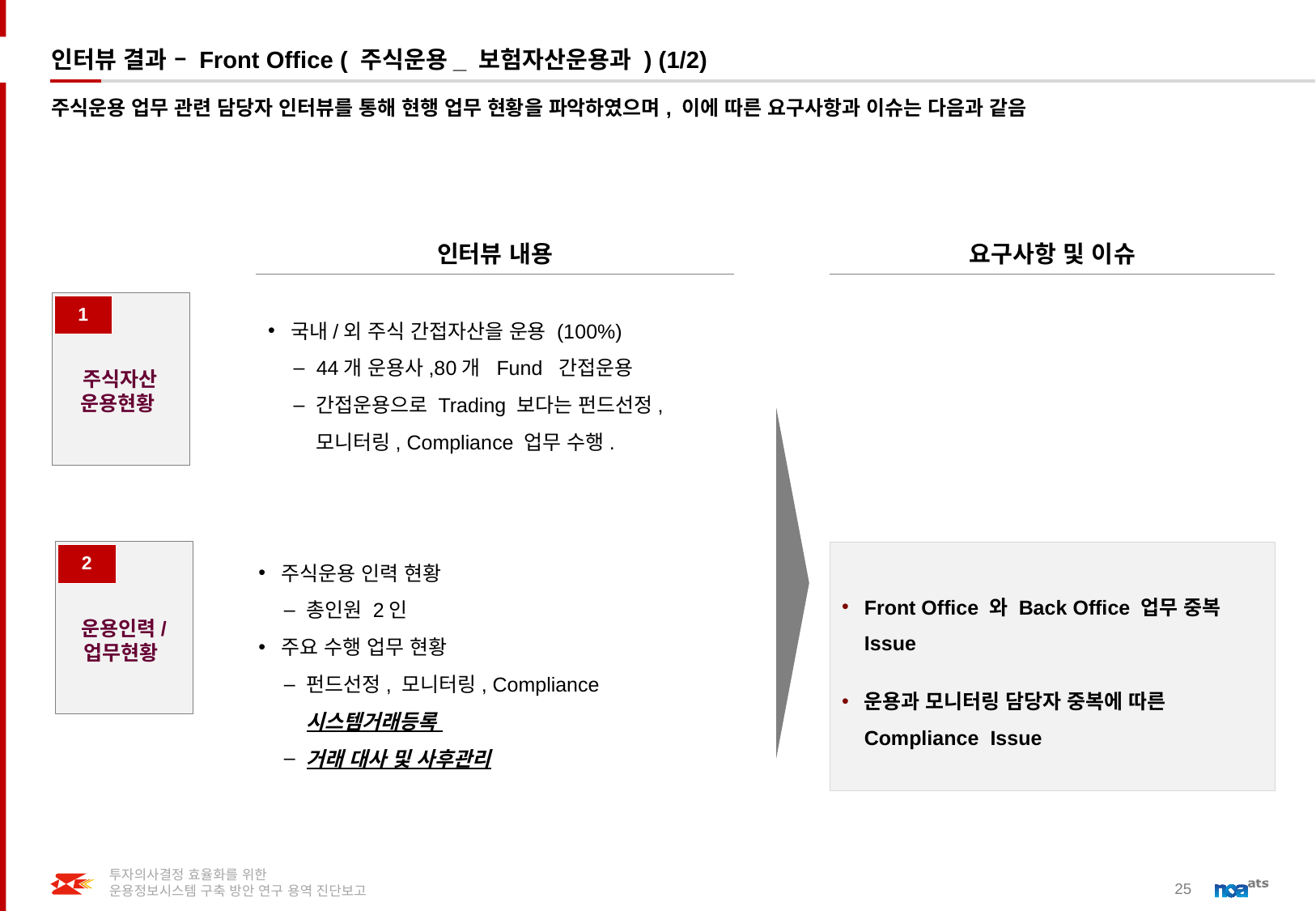

# 인터뷰 결과 – Front Office ( 주식운용_ 보험자산운용과 ) (1/2)
주식운용 업무 관련 담당자 인터뷰를 통해 현행 업무 현황을 파악하였으며, 이에 따른 요구사항과 이슈는 다음과 같음
인터뷰 내용
요구사항 및 이슈

주식자산 운용현황
1
국내/외 주식 간접자산을 운용 (100%)
44개 운용사,80개  Fund  간접운용
간접운용으로 Trading 보다는 펀드선정, 모니터링, Compliance 업무 수행.

운용인력/ 업무현황
2
주식운용 인력 현황
총인원 2인
주요 수행 업무 현황
펀드선정, 모니터링, Compliance 시스템거래등록
거래 대사 및 사후관리

Front Office 와 Back Office 업무 중복 Issue

운용과 모니터링 담당자 중복에 따른 Compliance  Issue